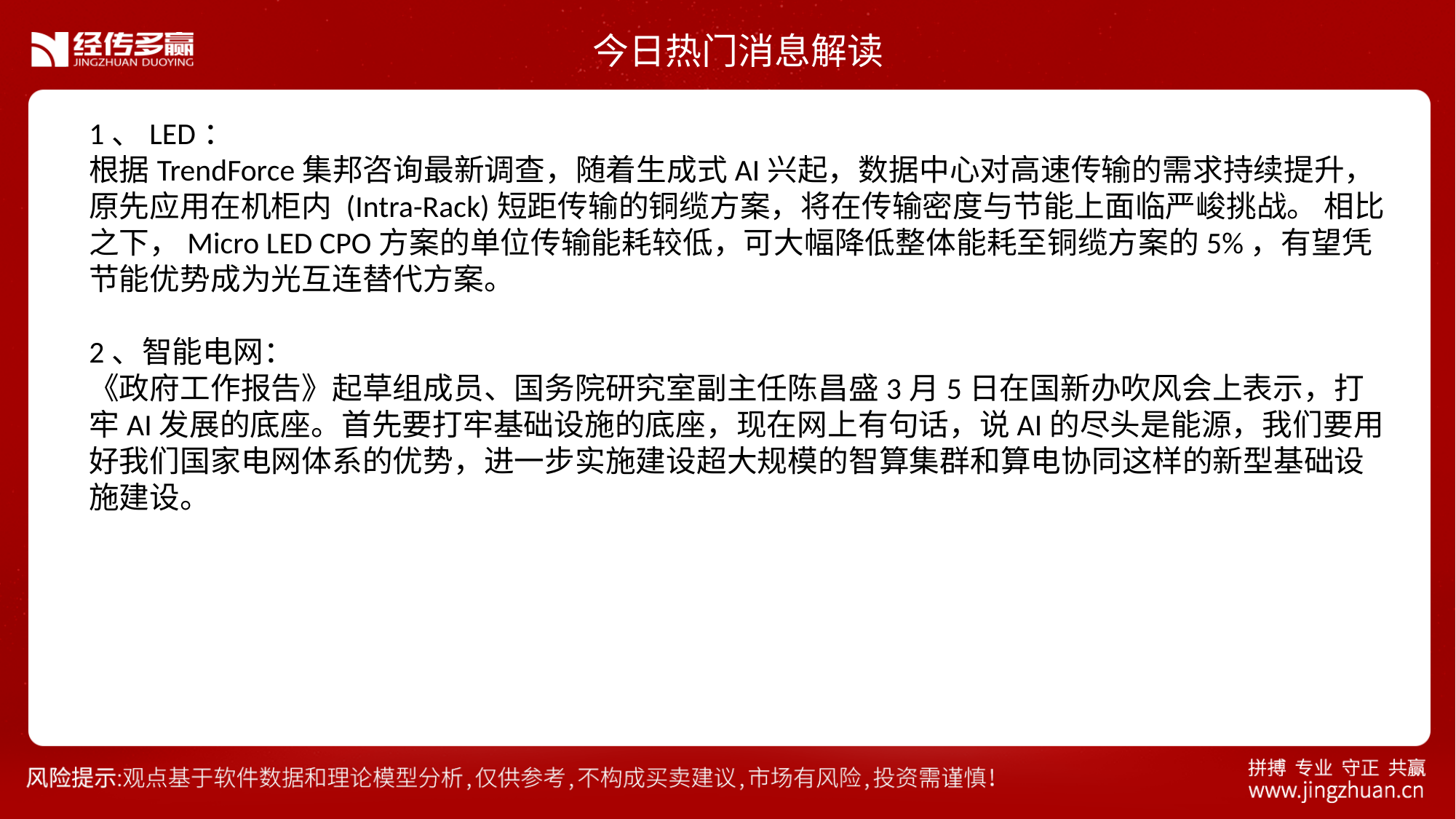

今日热门消息解读
1、LED：
根据TrendForce集邦咨询最新调查，随着生成式AI兴起，数据中心对高速传输的需求持续提升，原先应用在机柜内 (Intra-Rack)短距传输的铜缆方案，将在传输密度与节能上面临严峻挑战。 相比之下，Micro LED CPO方案的单位传输能耗较低，可大幅降低整体能耗至铜缆方案的5%，有望凭节能优势成为光互连替代方案。

2、智能电网：
《政府工作报告》起草组成员、国务院研究室副主任陈昌盛3月5日在国新办吹风会上表示，打牢AI发展的底座。首先要打牢基础设施的底座，现在网上有句话，说AI的尽头是能源，我们要用好我们国家电网体系的优势，进一步实施建设超大规模的智算集群和算电协同这样的新型基础设施建设。